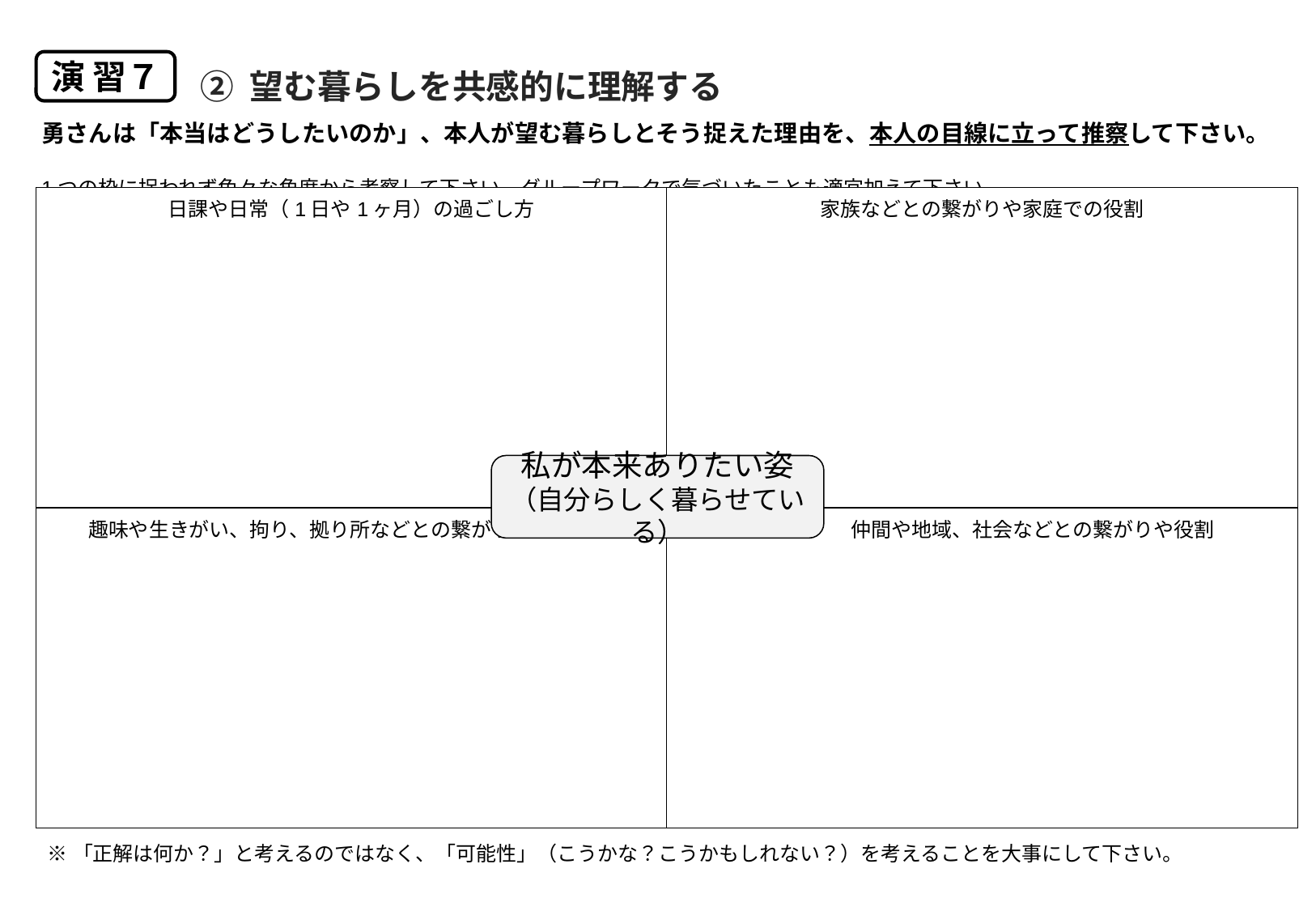

② 望む暮らしを共感的に理解する
演 習７
勇さんは「本当はどうしたいのか」、本人が望む暮らしとそう捉えた理由を、本人の目線に立って推察して下さい。
1つの枠に捉われず色々な角度から考察して下さい。グループワークで気づいたことも適宜加えて下さい。
| 日課や日常（1日や1ヶ月）の過ごし方 | 家族などとの繋がりや家庭での役割 |
| --- | --- |
| 趣味や生きがい、拘り、拠り所などとの繋がり | 仲間や地域、社会などとの繋がりや役割 |
私が本来ありたい姿
（自分らしく暮らせている）
※「正解は何か？」と考えるのではなく、「可能性」（こうかな？こうかもしれない？）を考えることを大事にして下さい。